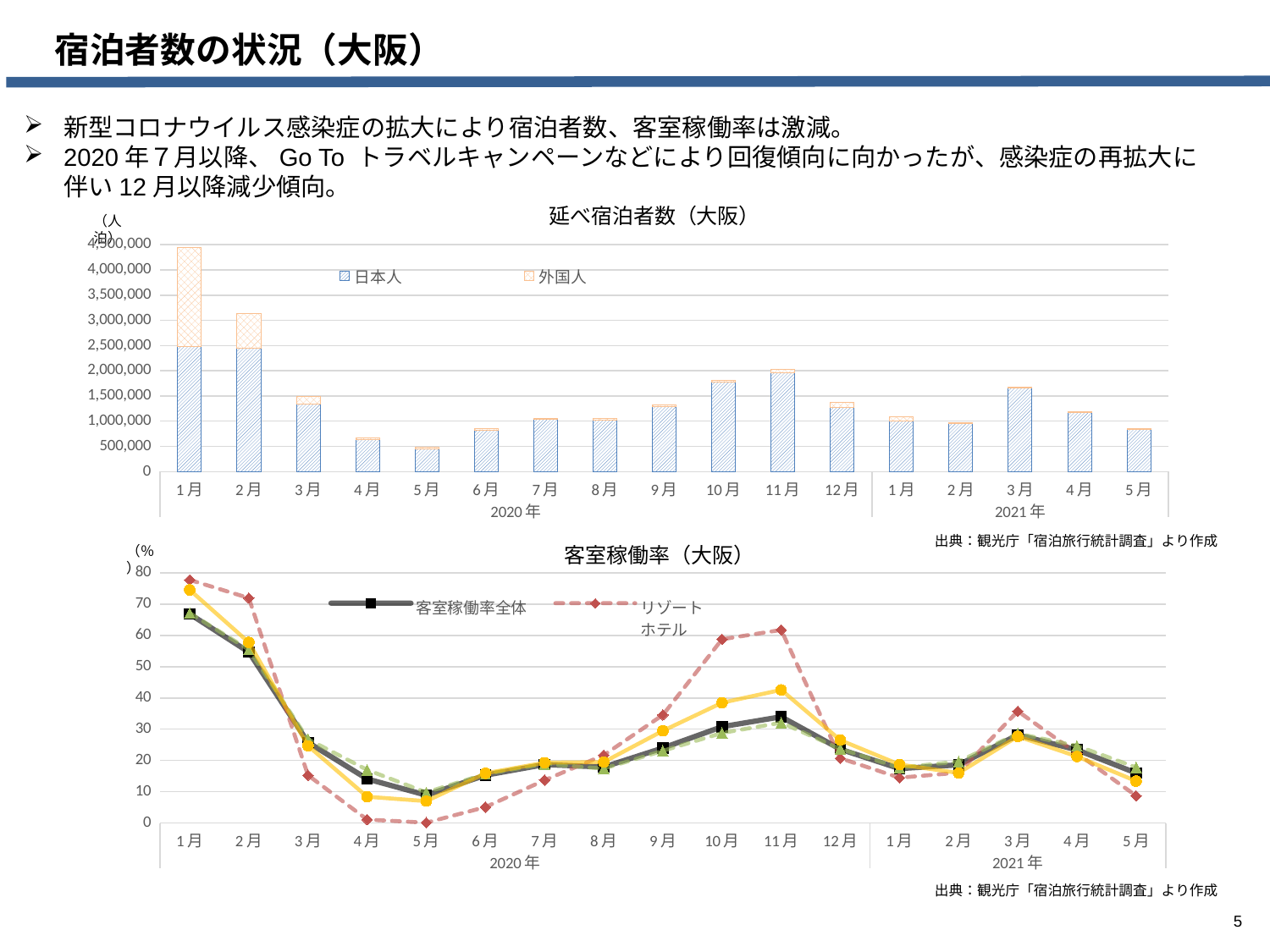

宿泊者数の状況（大阪）
新型コロナウイルス感染症の拡大により宿泊者数、客室稼働率は激減。
2020年７月以降、Go To トラベルキャンペーンなどにより回復傾向に向かったが、感染症の再拡大に伴い12月以降減少傾向。
延べ宿泊者数（大阪）
（人泊）

### Chart

| Category | 日本人 | 外国人 |
|---|---|---|
| 1月 | 2476650.0 | 1966700.0 |
| 2月 | 2445750.0 | 685300.0 |
| 3月 | 1334720.0 | 159200.0 |
| 4月 | 629950.0 | 42200.0 |
| 5月 | 451130.0 | 33160.0 |
| 6月 | 823900.0 | 30950.0 |
| 7月 | 1030290.0 | 29190.0 |
| 8月 | 1017100.0 | 30940.0 |
| 9月 | 1291610.0 | 33070.0 |
| 10月 | 1767950.0 | 41510.0 |
| 11月 | 1953460.0 | 69120.0 |
| 12月 | 1269750.0 | 103410.0 |
| 1月 | 1009910.0 | 70150.0 |
| 2月 | 947270.0 | 19090.0 |
| 3月 | 1654950.0 | 20740.0 |
| 4月 | 1164970.0 | 20020.0 |
| 5月 | 832390.0 | 21990.0 |
出典：観光庁「宿泊旅行統計調査」より作成
（％）
客室稼働率（大阪）

### Chart

| Category | 客室稼働率全体 | リゾート
ホテル | ビジネス
ホテル | シティ
ホテル |
|---|---|---|---|---|
出典：観光庁「宿泊旅行統計調査」より作成
5